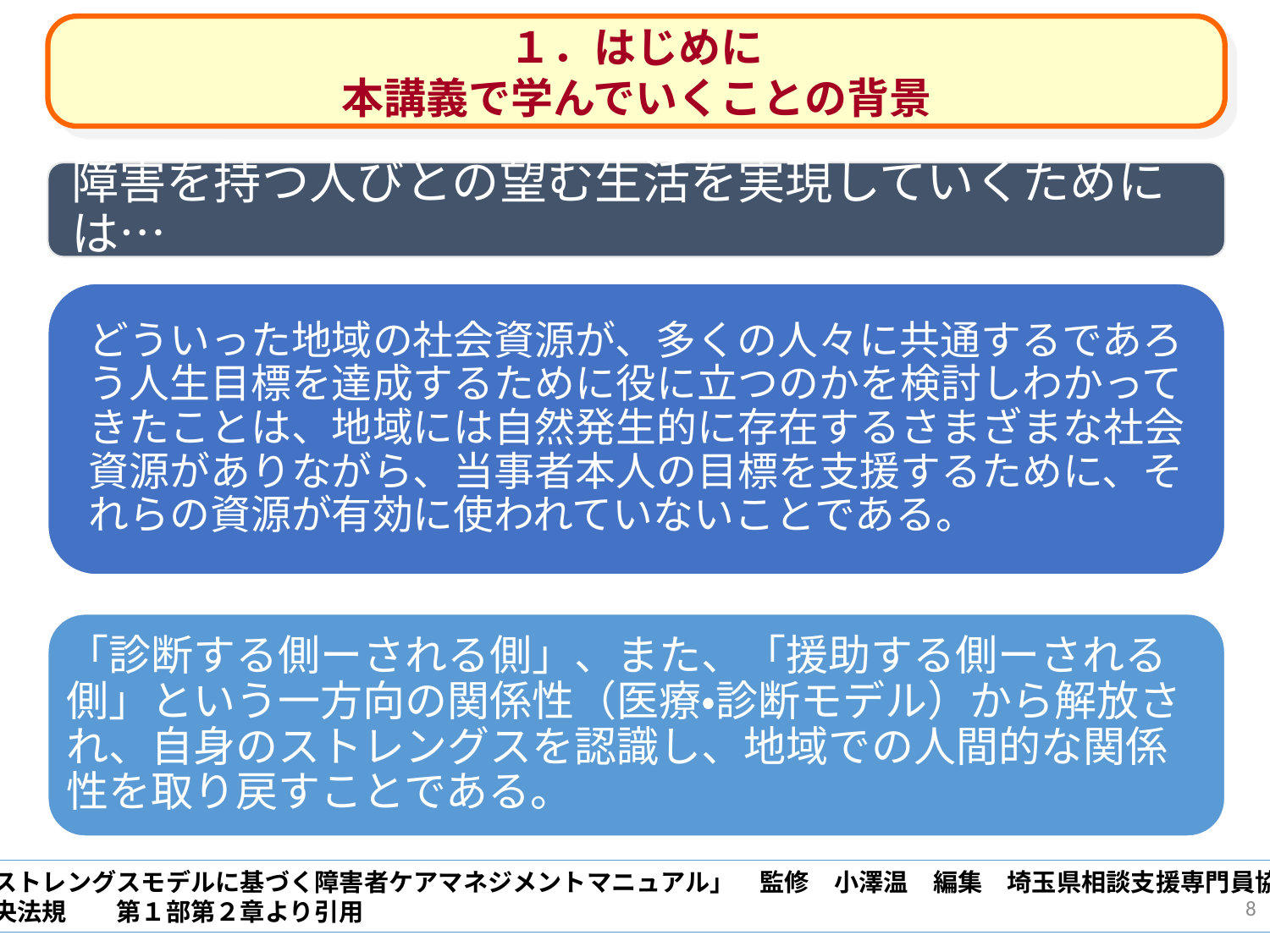

１．はじめに
本講義で学んでいくことの背景
障害を持つ人びとの望む生活を実現していくためには…
どういった地域の社会資源が、多くの人々に共通するであろう人生目標を達成するために役に立つのかを検討しわかってきたことは、地域には自然発生的に存在するさまざまな社会資源がありながら、当事者本人の目標を支援するために、それらの資源が有効に使われていないことである。

「診断する側ーされる側」、また、「援助する側ーされる側」という一方向の関係性（医療・診断モデル）から解放され、自身のストレングスを認識し、地域での人間的な関係性を取り戻すことである。
「ストレングスモデルに基づく障害者ケアマネジメントマニュアル」　監修　小澤温　編集　埼玉県相談支援専門員協会
中央法規　　第１部第２章より引用
8